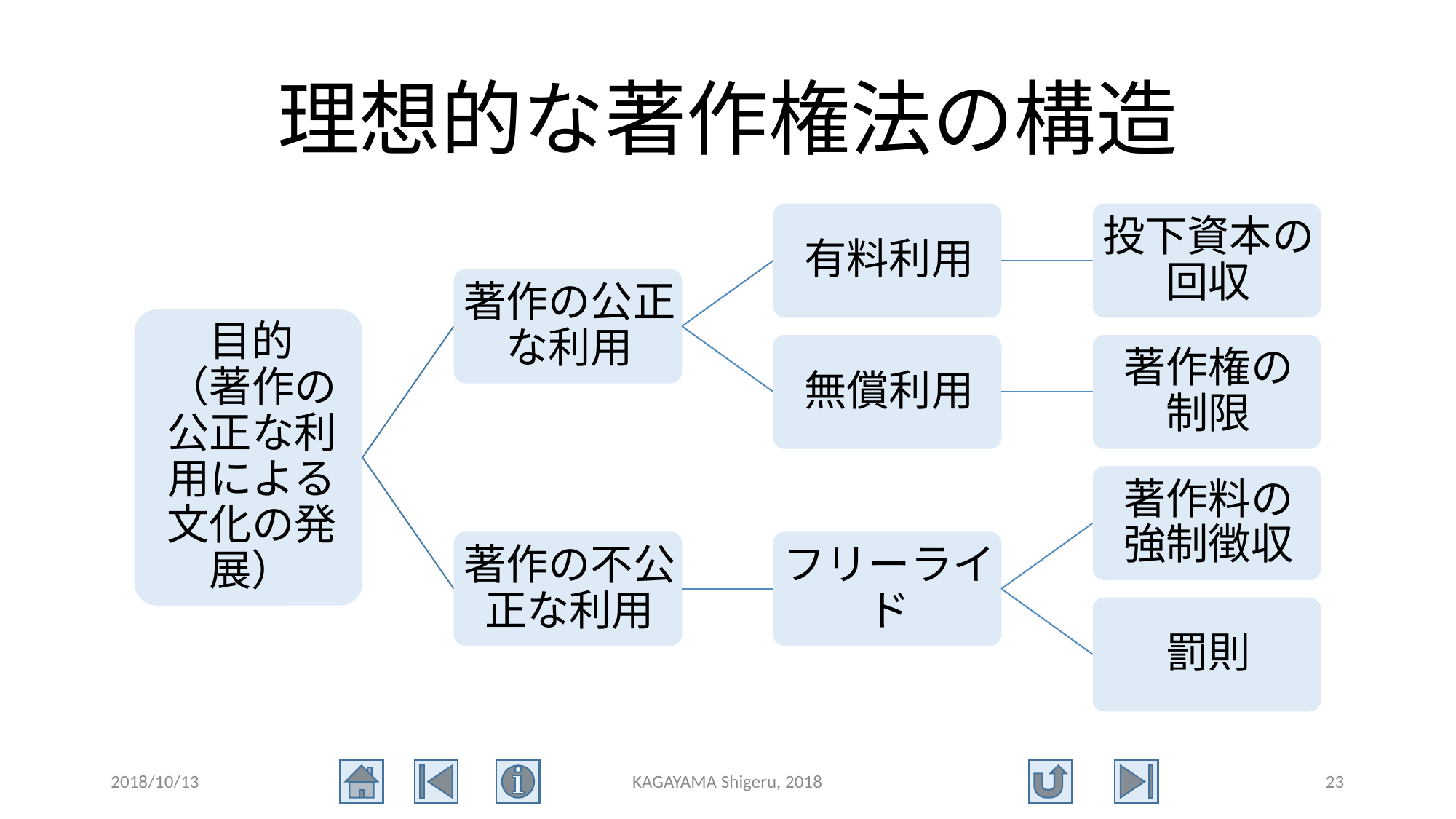

# 理想的な著作権法の構造
目的
（著作の公正な利用による文化の発展）

著作の公正な利用

有料利用

投下資本の回収

無償利用

著作権の
制限

著作の不公正な利用

フリーライド

著作料の
強制徴収

罰則
2018/10/13
KAGAYAMA Shigeru, 2018
23